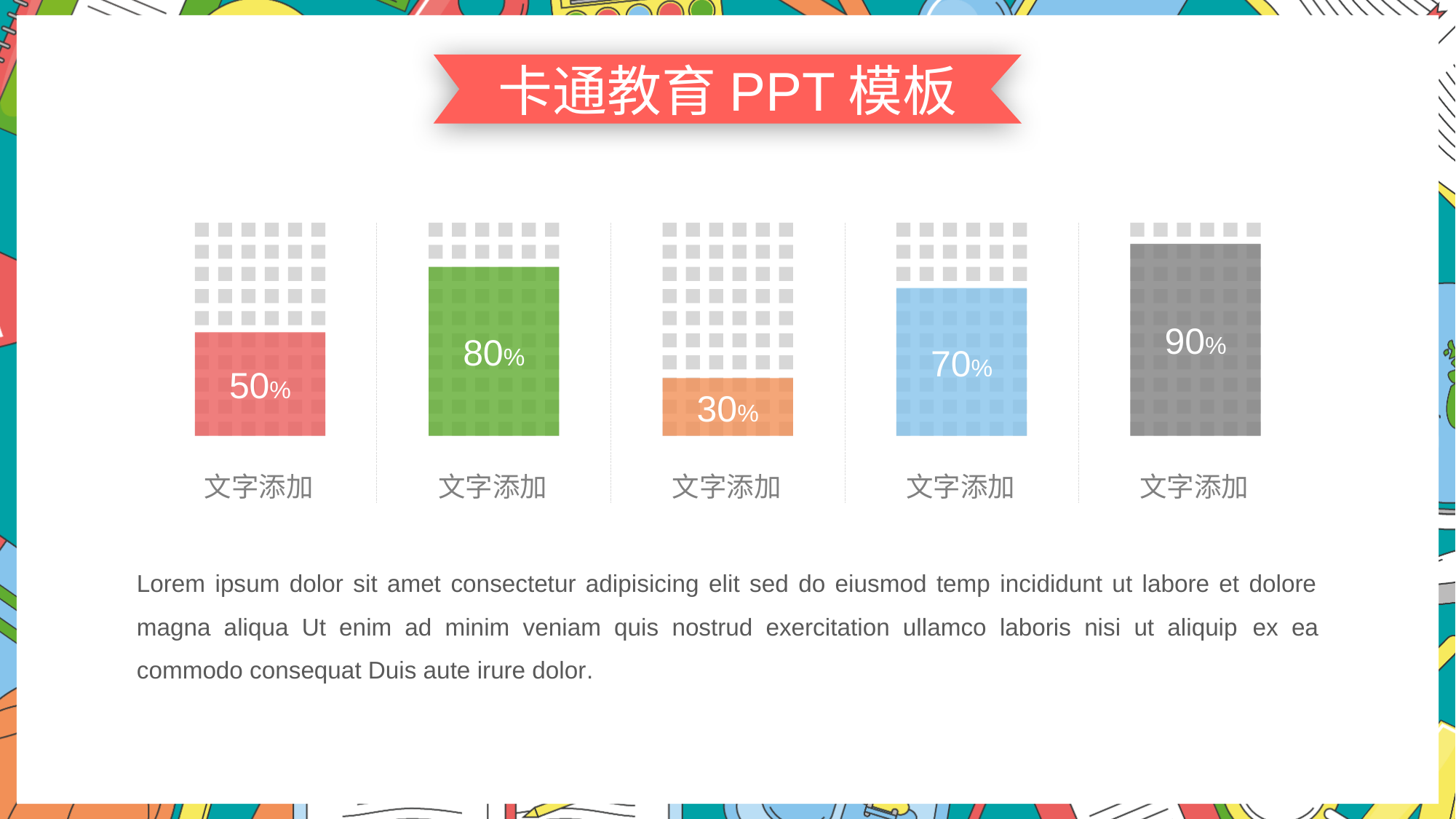

卡通教育PPT模板

90%
80%
70%
50%
30%
文字添加
文字添加
文字添加
文字添加
文字添加
Lorem ipsum dolor sit amet consectetur adipisicing elit sed do eiusmod temp incididunt ut labore et dolore magna aliqua Ut enim ad minim veniam quis nostrud exercitation ullamco laboris nisi ut aliquip ex ea commodo consequat Duis aute irure dolor.